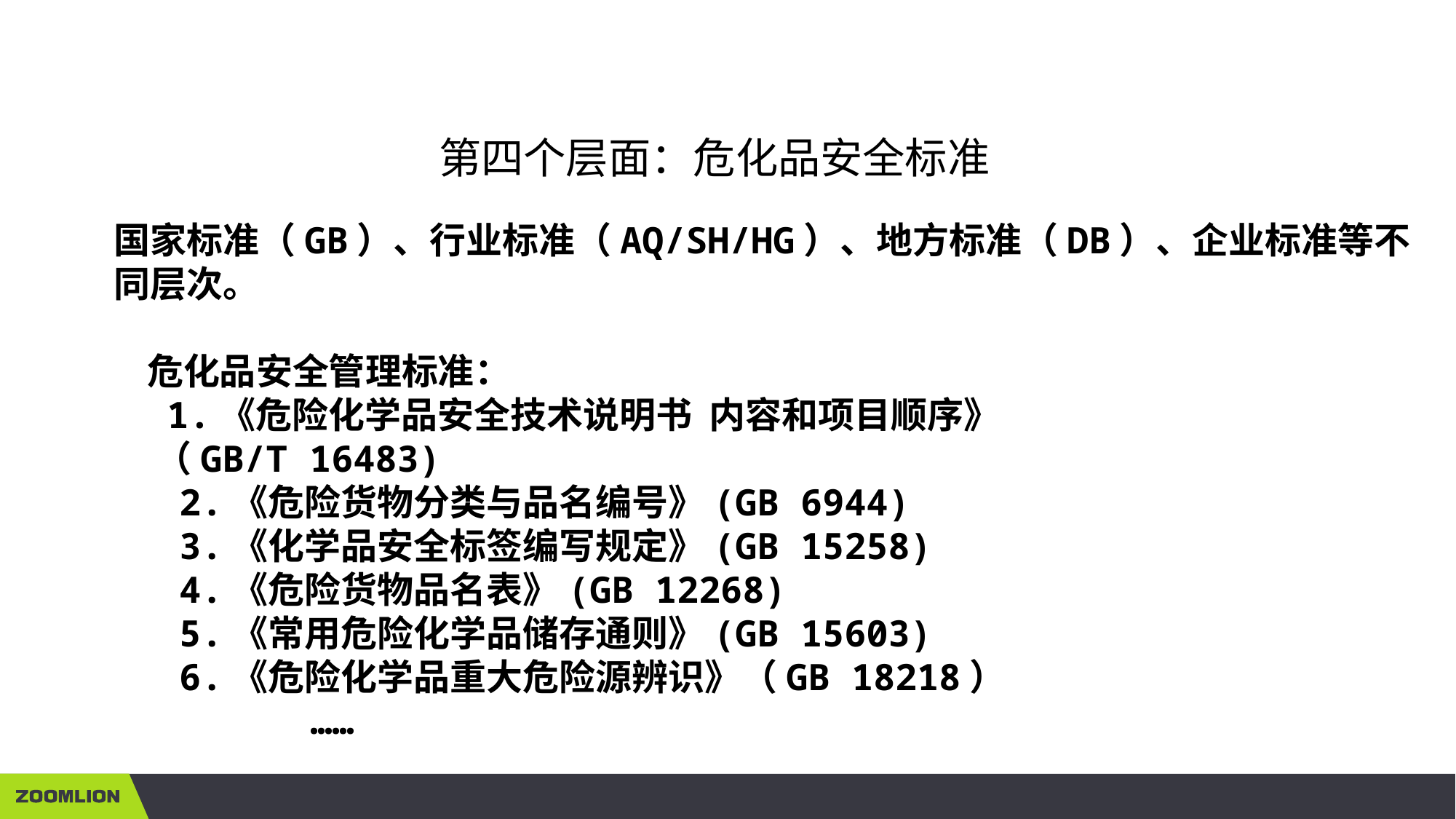

第四个层面：危化品安全标准
国家标准（GB）、行业标准（AQ/SH/HG）、地方标准（DB）、企业标准等不同层次。

   危化品安全管理标准：
　 1.《危险化学品安全技术说明书  内容和项目顺序》
    （GB/T 16483)
   2.《危险货物分类与品名编号》(GB 6944)
   3.《化学品安全标签编写规定》(GB 15258)
   4.《危险货物品名表》(GB 12268)
   5.《常用危险化学品储存通则》(GB 15603)
   6.《危险化学品重大危险源辨识》（GB 18218）
         ……